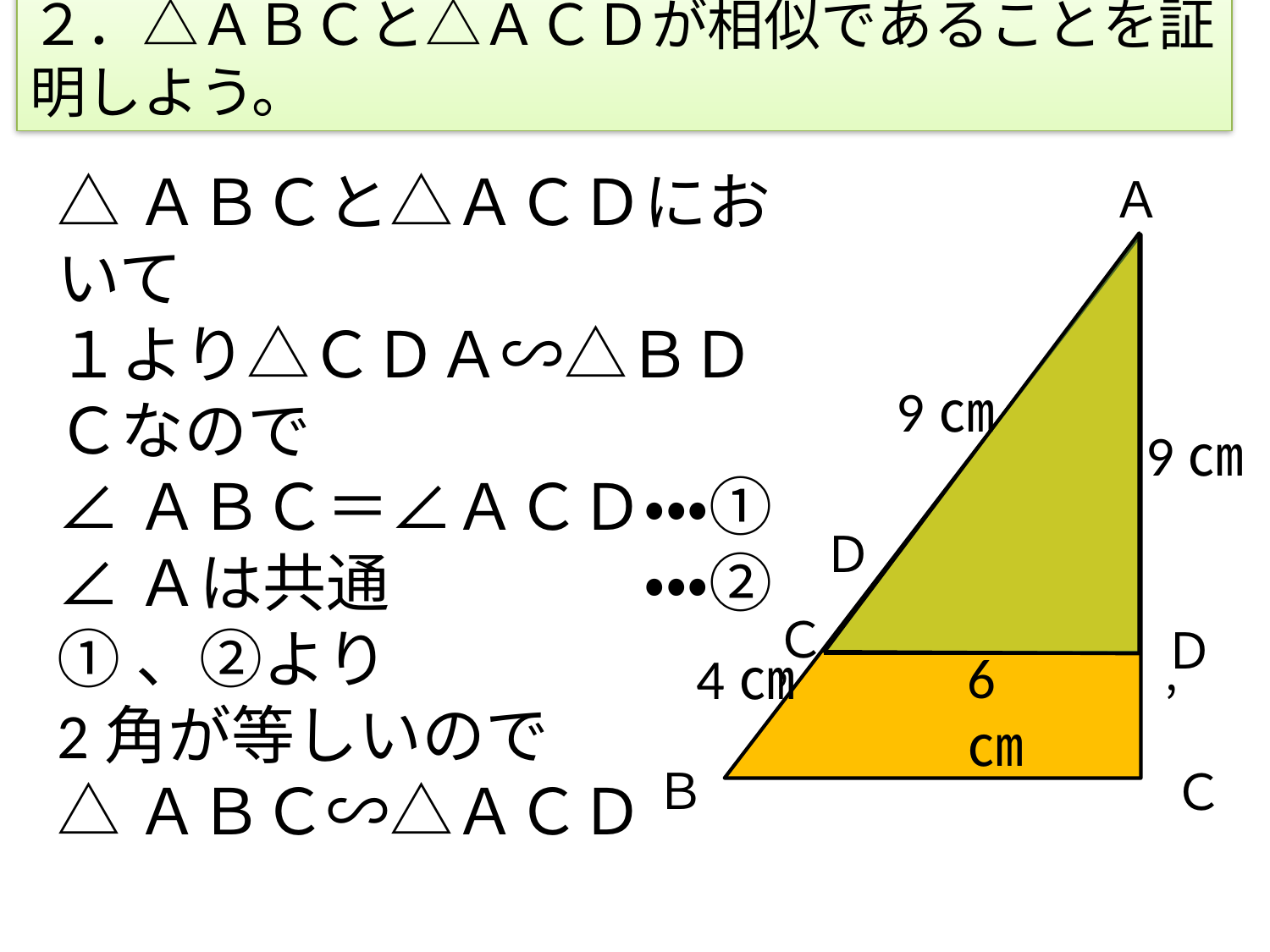

２．△ＡＢＣと△ＡＣＤが相似であることを証明しよう。
△ＡＢＣと△ＡＣＤにおいて
１より△ＣＤＡ∽△ＢＤＣなので
∠ＡＢＣ＝∠ＡＣＤ・・・①
∠Ａは共通　　　　・・・②
①、②より
2角が等しいので
△ＡＢＣ∽△ＡＣＤ
Ａ

Ｂ
Ｃ
9㎝
Ｄ’
6㎝
4㎝

9㎝
Ｄ
Ｃ’